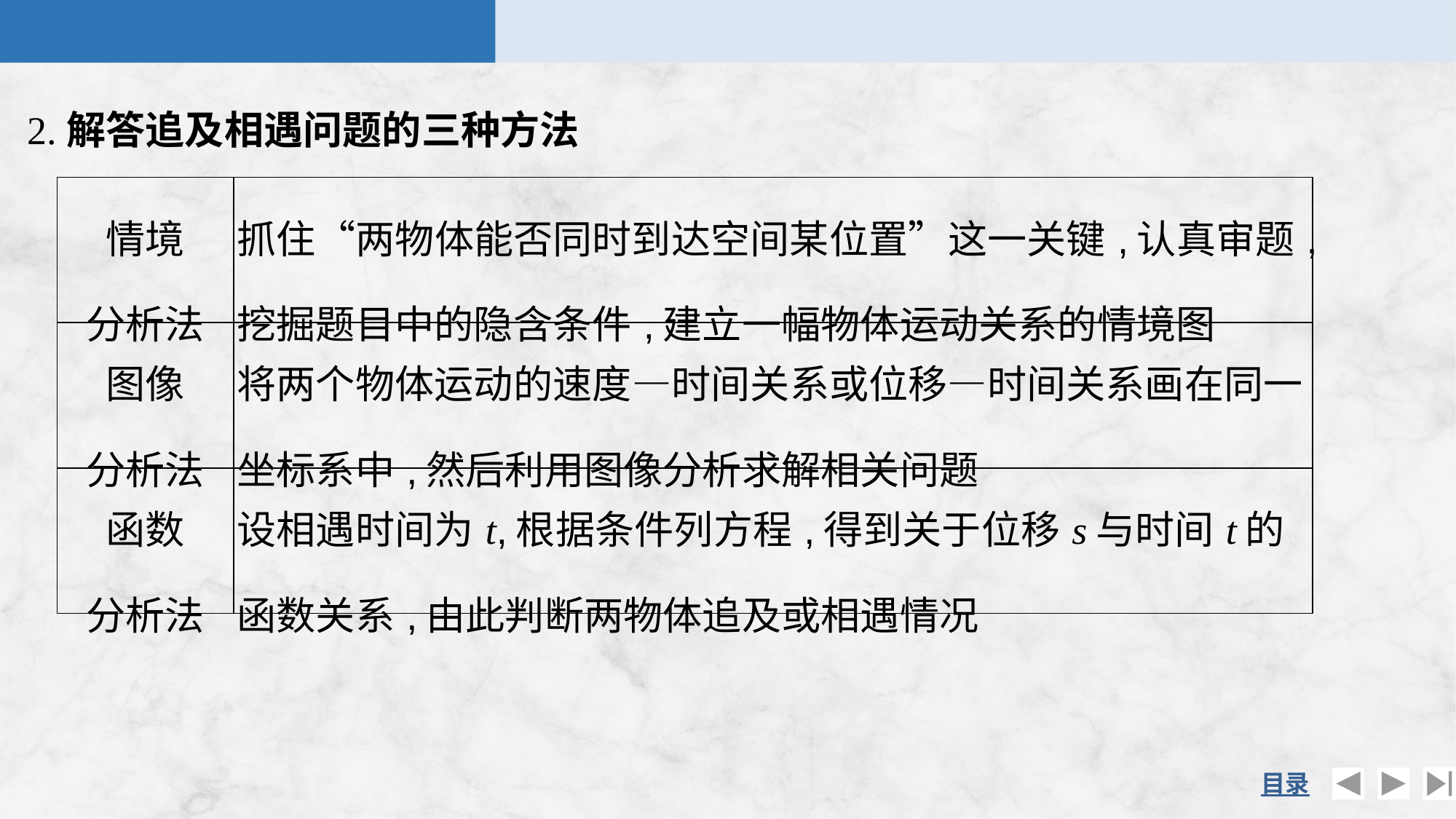

2.解答追及相遇问题的三种方法
| 情境 分析法 | 抓住“两物体能否同时到达空间某位置”这一关键,认真审题,挖掘题目中的隐含条件,建立一幅物体运动关系的情境图 |
| --- | --- |
| 图像 分析法 | 将两个物体运动的速度—时间关系或位移—时间关系画在同一坐标系中,然后利用图像分析求解相关问题 |
| 函数 分析法 | 设相遇时间为t,根据条件列方程,得到关于位移s与时间t的函数关系,由此判断两物体追及或相遇情况 |